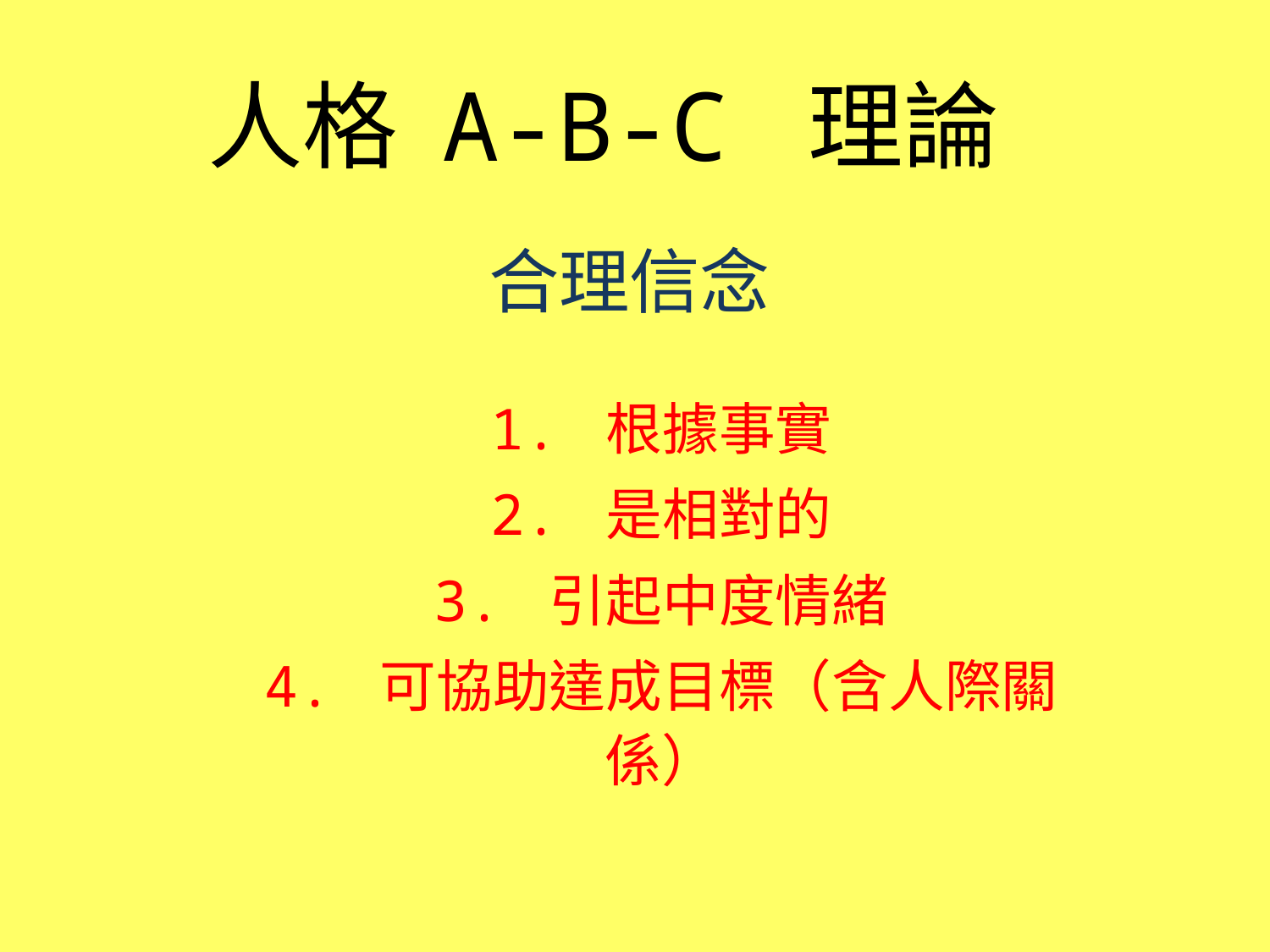

# 人格 A-B-C 理論
合理信念

1. 根據事實
2. 是相對的
3. 引起中度情緒
4. 可協助達成目標（含人際關係）